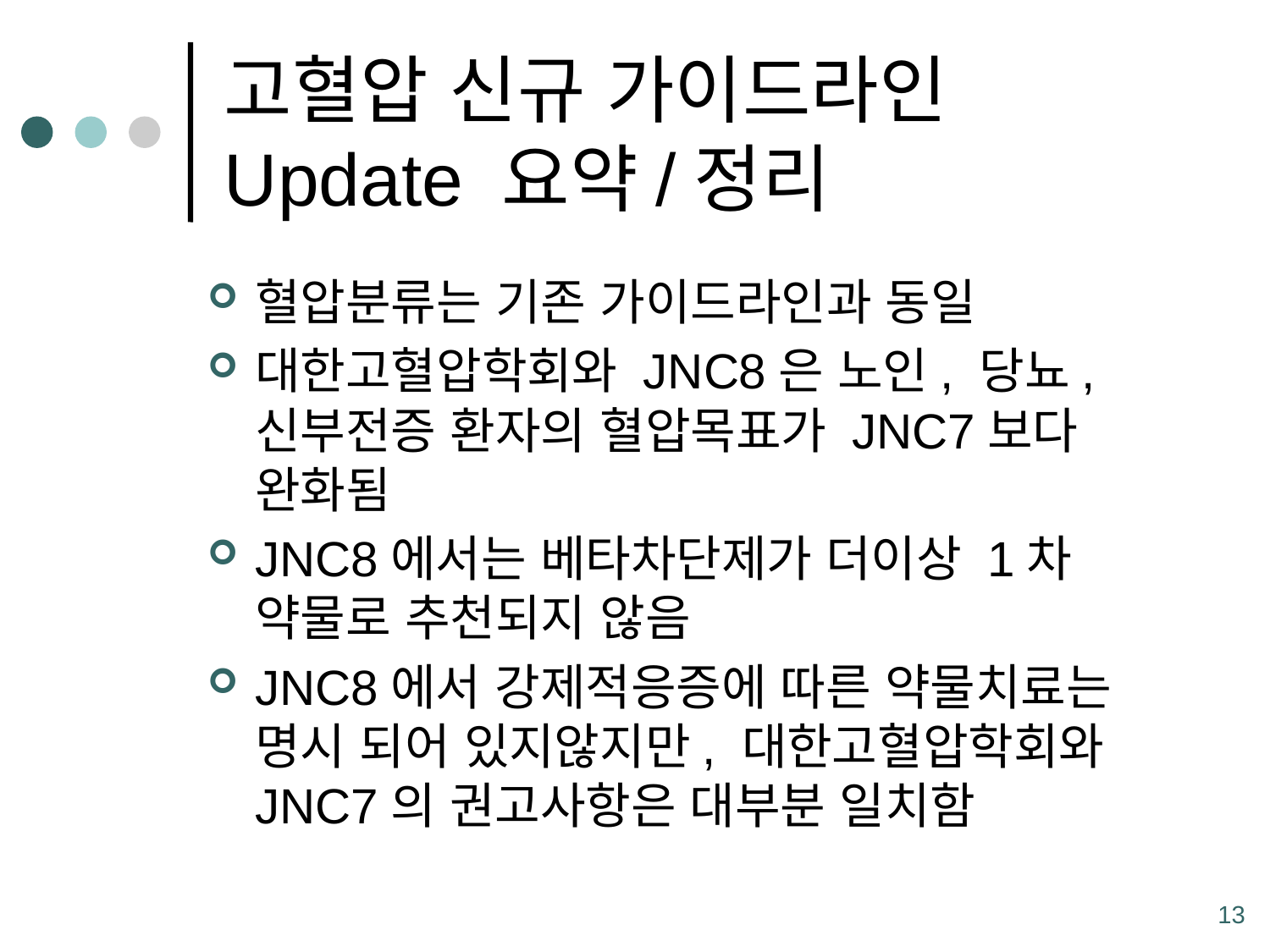

# 고혈압 신규 가이드라인 Update 요약/정리
혈압분류는 기존 가이드라인과 동일
대한고혈압학회와 JNC8은 노인, 당뇨,    신부전증 환자의 혈압목표가 JNC7보다 완화됨
JNC8에서는 베타차단제가 더이상 1차    약물로 추천되지 않음
JNC8에서 강제적응증에 따른 약물치료는 명시 되어 있지않지만, 대한고혈압학회와 JNC7의 권고사항은 대부분 일치함

13